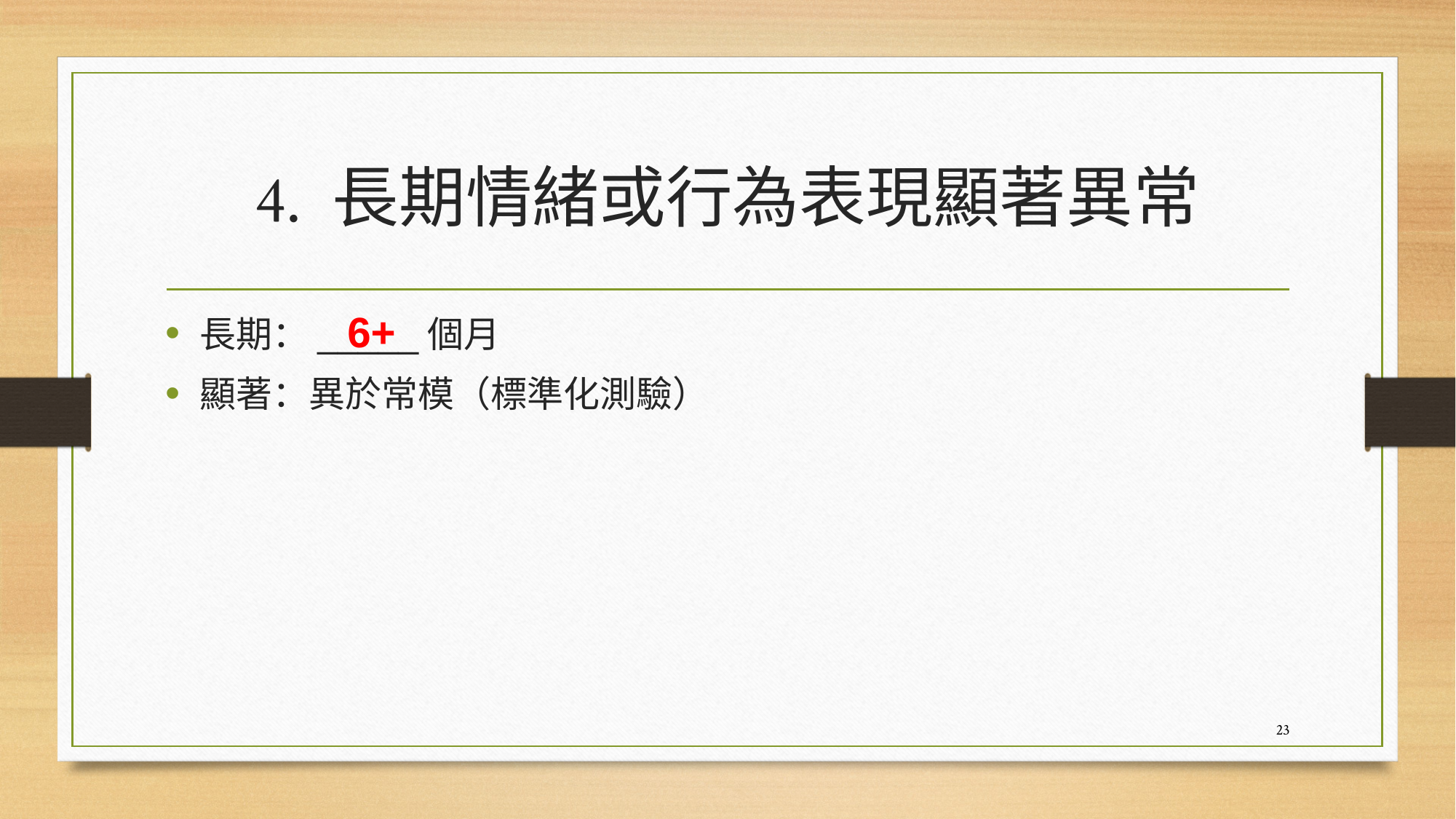

# 4. 長期情緒或行為表現顯著異常
6+
長期：_____個月
顯著：異於常模（標準化測驗）
23